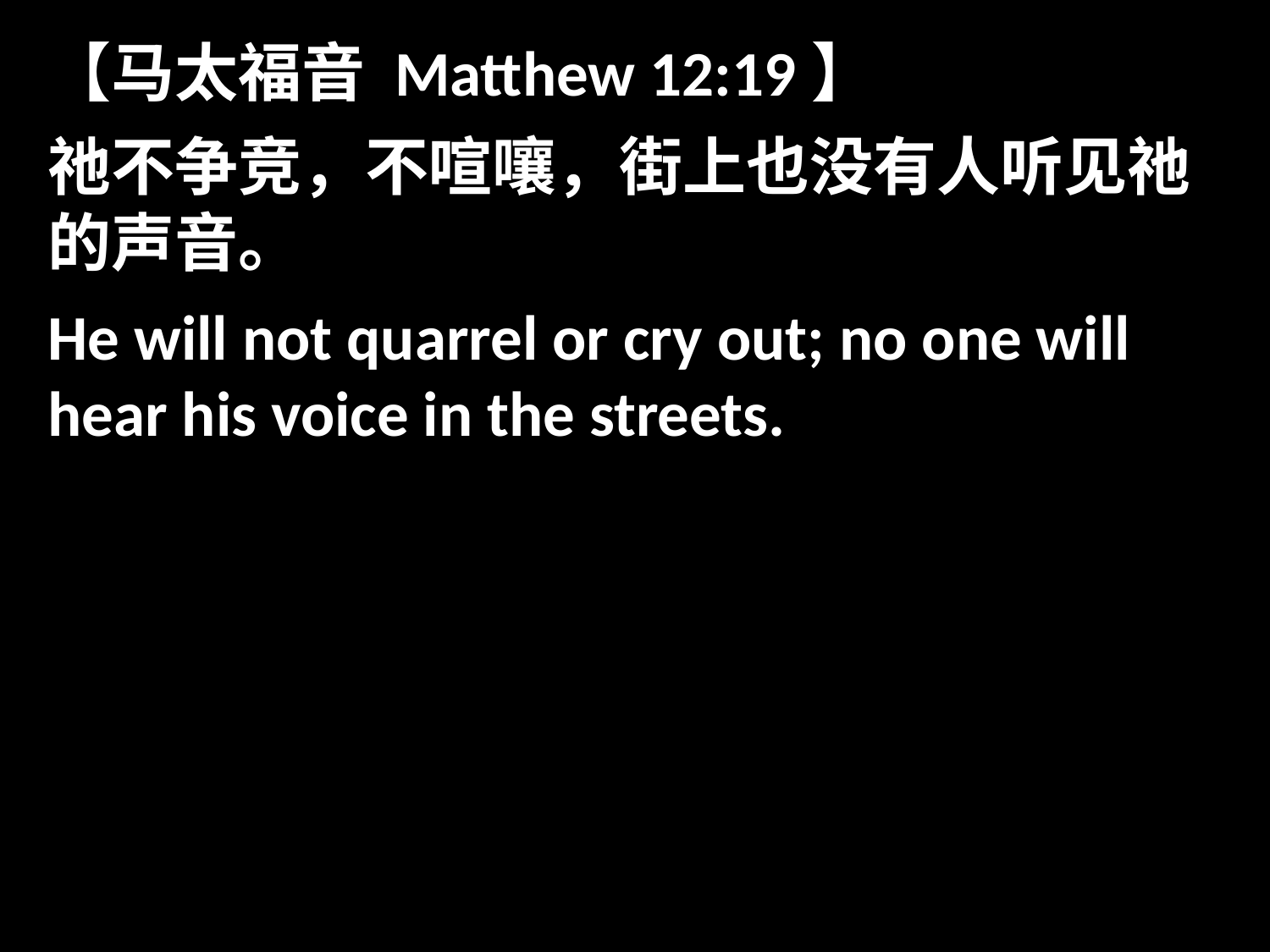

【马太福音 Matthew 12:19】
祂不争竞，不喧嚷，街上也没有人听见祂的声音。
He will not quarrel or cry out; no one will hear his voice in the streets.